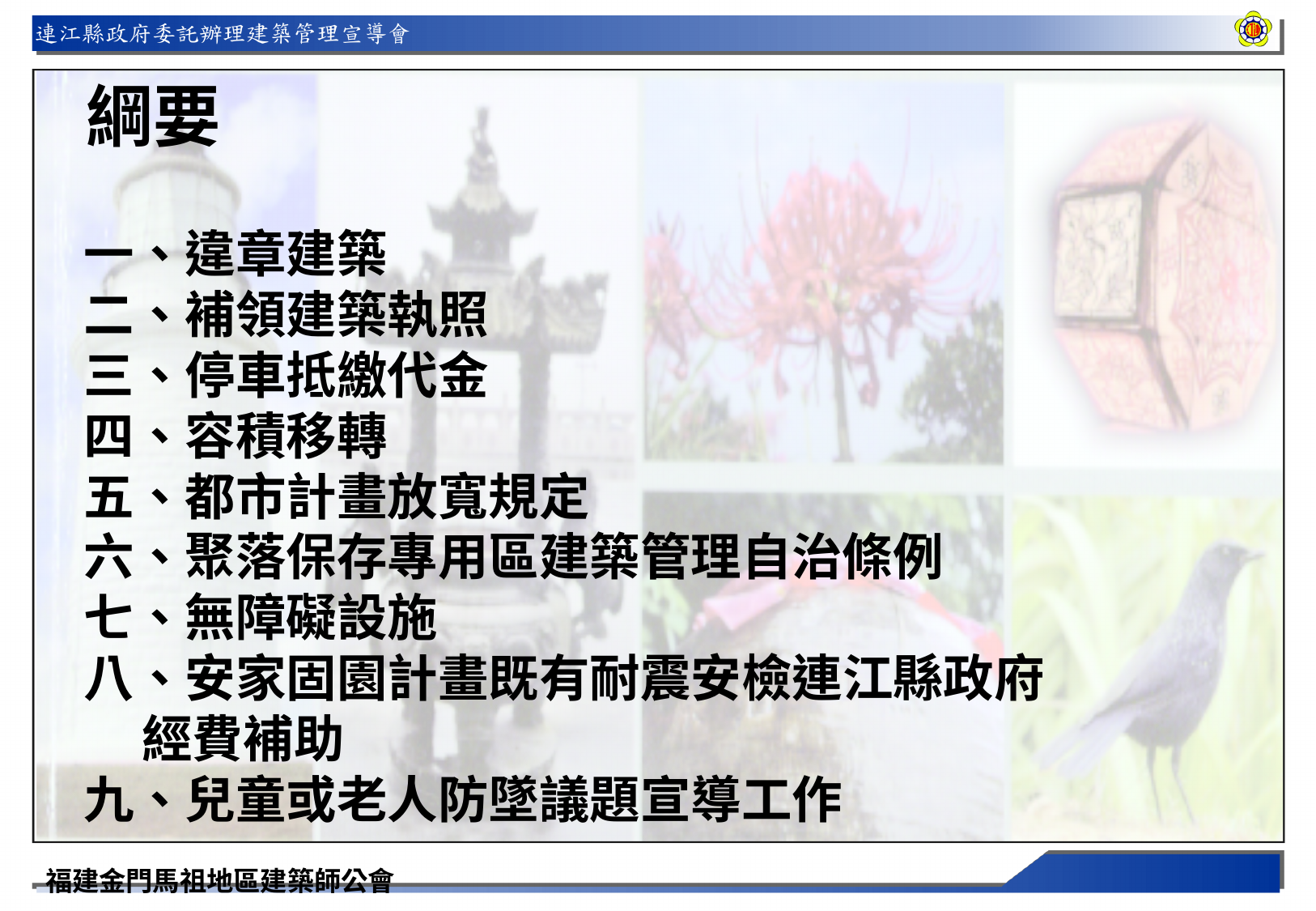

綱要
一、違章建築
二、補領建築執照
三、停車抵繳代金
四、容積移轉
五、都市計畫放寬規定
六、聚落保存專用區建築管理自治條例
七、無障礙設施
八、安家固園計畫既有耐震安檢連江縣政府
    經費補助
九、兒童或老人防墜議題宣導工作
福建金門馬祖地區建築師公會